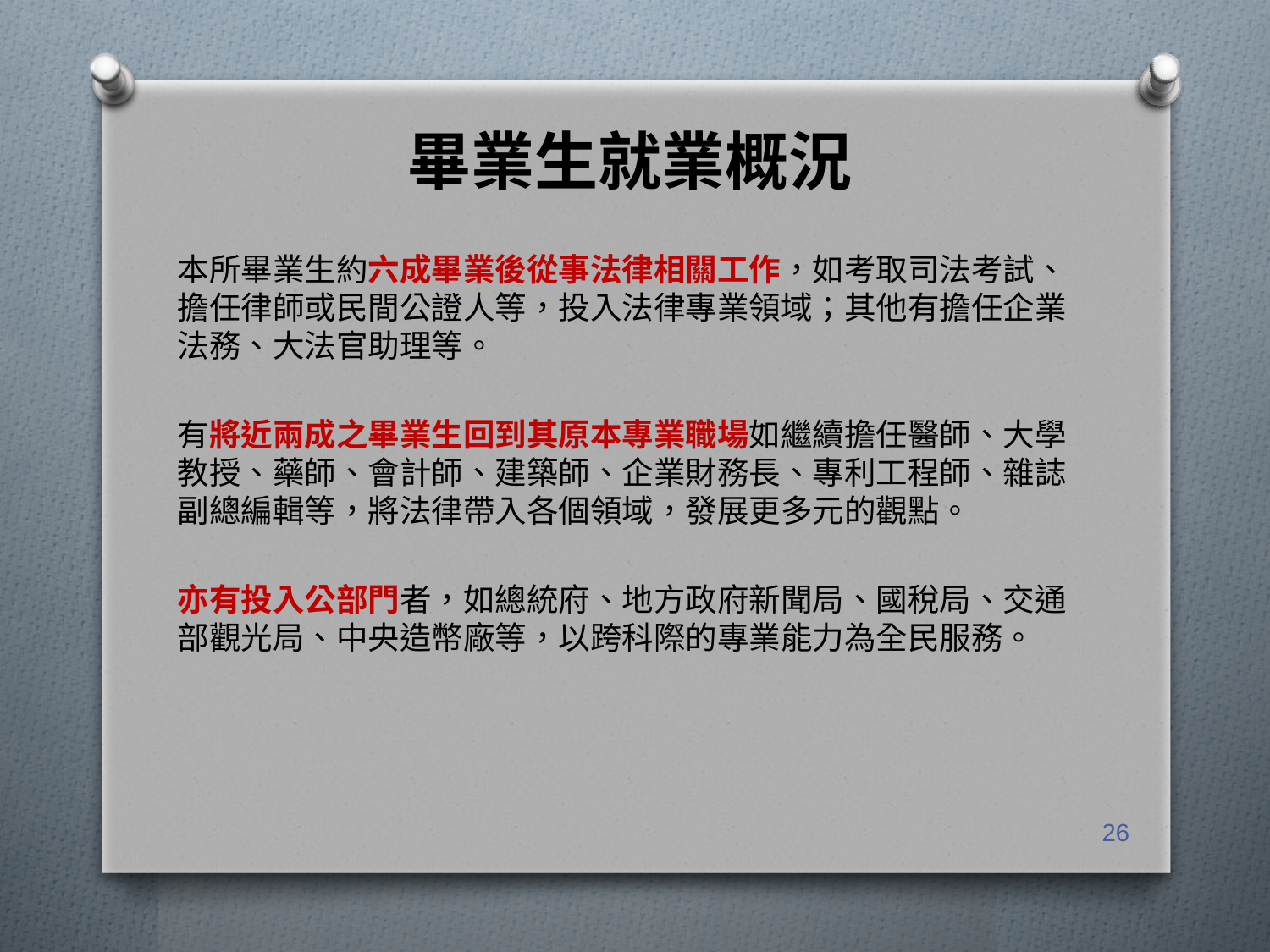

# 畢業生就業概況
本所畢業生約六成畢業後從事法律相關工作，如考取司法考試、擔任律師或民間公證人等，投入法律專業領域；其他有擔任企業法務、大法官助理等。

有將近兩成之畢業生回到其原本專業職場如繼續擔任醫師、大學教授、藥師、會計師、建築師、企業財務長、專利工程師、雜誌副總編輯等，將法律帶入各個領域，發展更多元的觀點。

亦有投入公部門者，如總統府、地方政府新聞局、國稅局、交通部觀光局、中央造幣廠等，以跨科際的專業能力為全民服務。

26